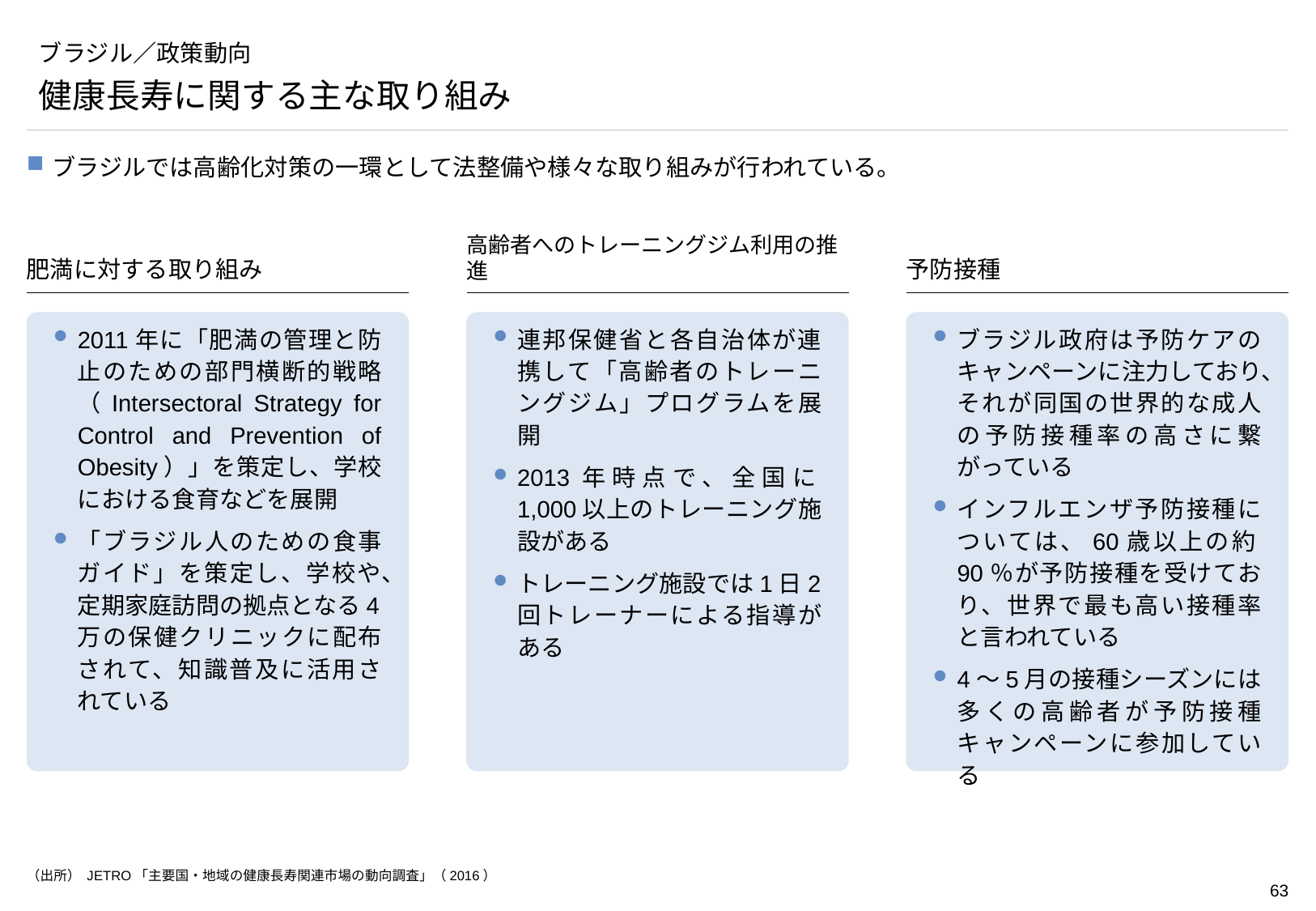

# ブラジル／政策動向
健康長寿に関する主な取り組み
ブラジルでは高齢化対策の一環として法整備や様々な取り組みが行われている。
肥満に対する取り組み
高齢者へのトレーニングジム利用の推進
予防接種
2011年に「肥満の管理と防止のための部門横断的戦略（Intersectoral Strategy for Control and Prevention of Obesity）」を策定し、学校における食育などを展開
「ブラジル人のための食事ガイド」を策定し、学校や、定期家庭訪問の拠点となる4万の保健クリニックに配布されて、知識普及に活用されている
連邦保健省と各自治体が連携して「高齢者のトレーニングジム」プログラムを展開
2013年時点で、全国に1,000以上のトレーニング施設がある
トレーニング施設では1日2回トレーナーによる指導がある
ブラジル政府は予防ケアのキャンペーンに注力しており、それが同国の世界的な成人の予防接種率の高さに繋がっている
インフルエンザ予防接種については、60歳以上の約90％が予防接種を受けており、世界で最も高い接種率と言われている
4～5月の接種シーズンには多くの高齢者が予防接種キャンペーンに参加している
（出所） JETRO「主要国・地域の健康長寿関連市場の動向調査」（2016）